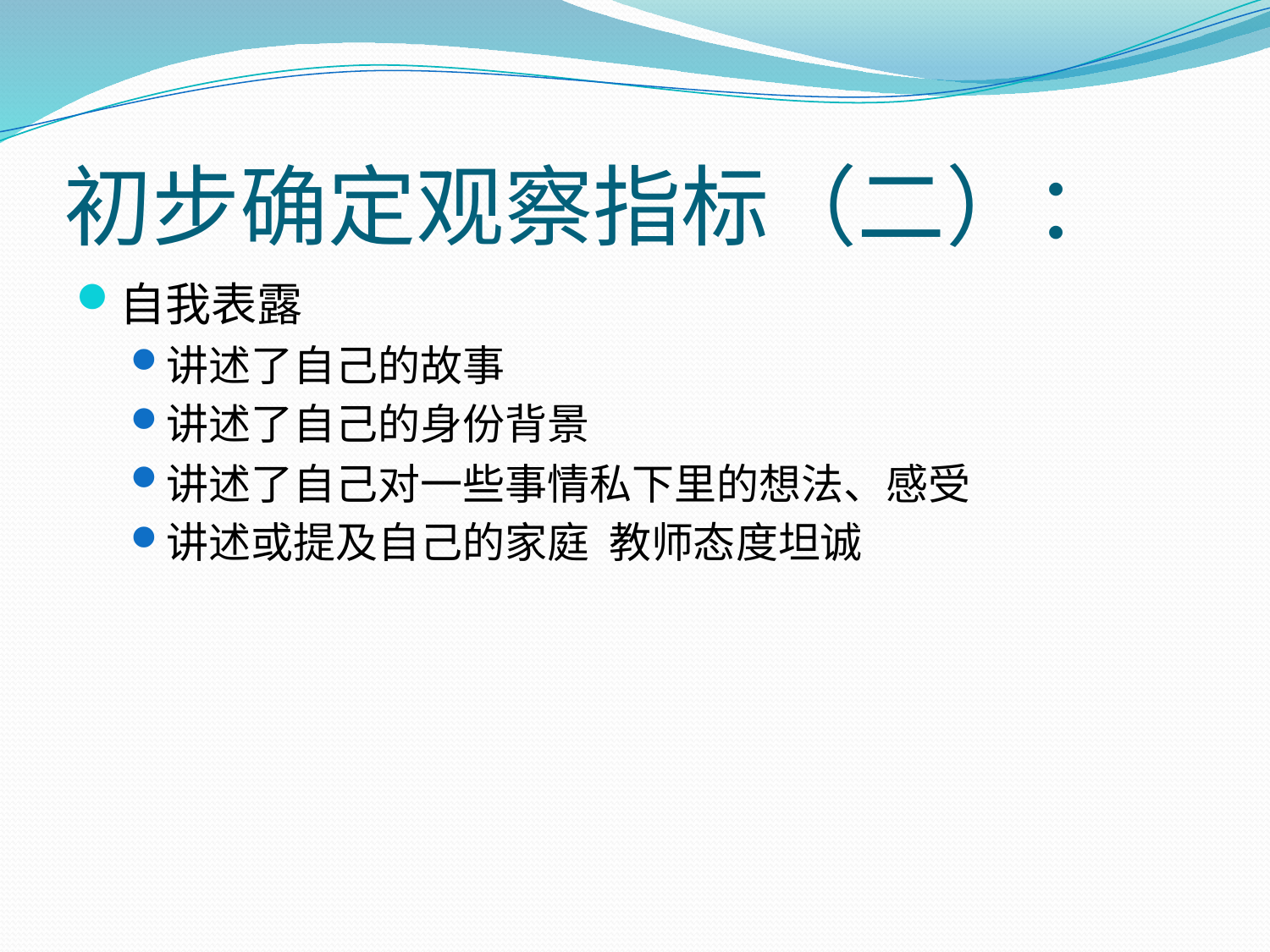

# 初步确定观察指标（二）：
自我表露
讲述了自己的故事
讲述了自己的身份背景
讲述了自己对一些事情私下里的想法、感受
讲述或提及自己的家庭  教师态度坦诚